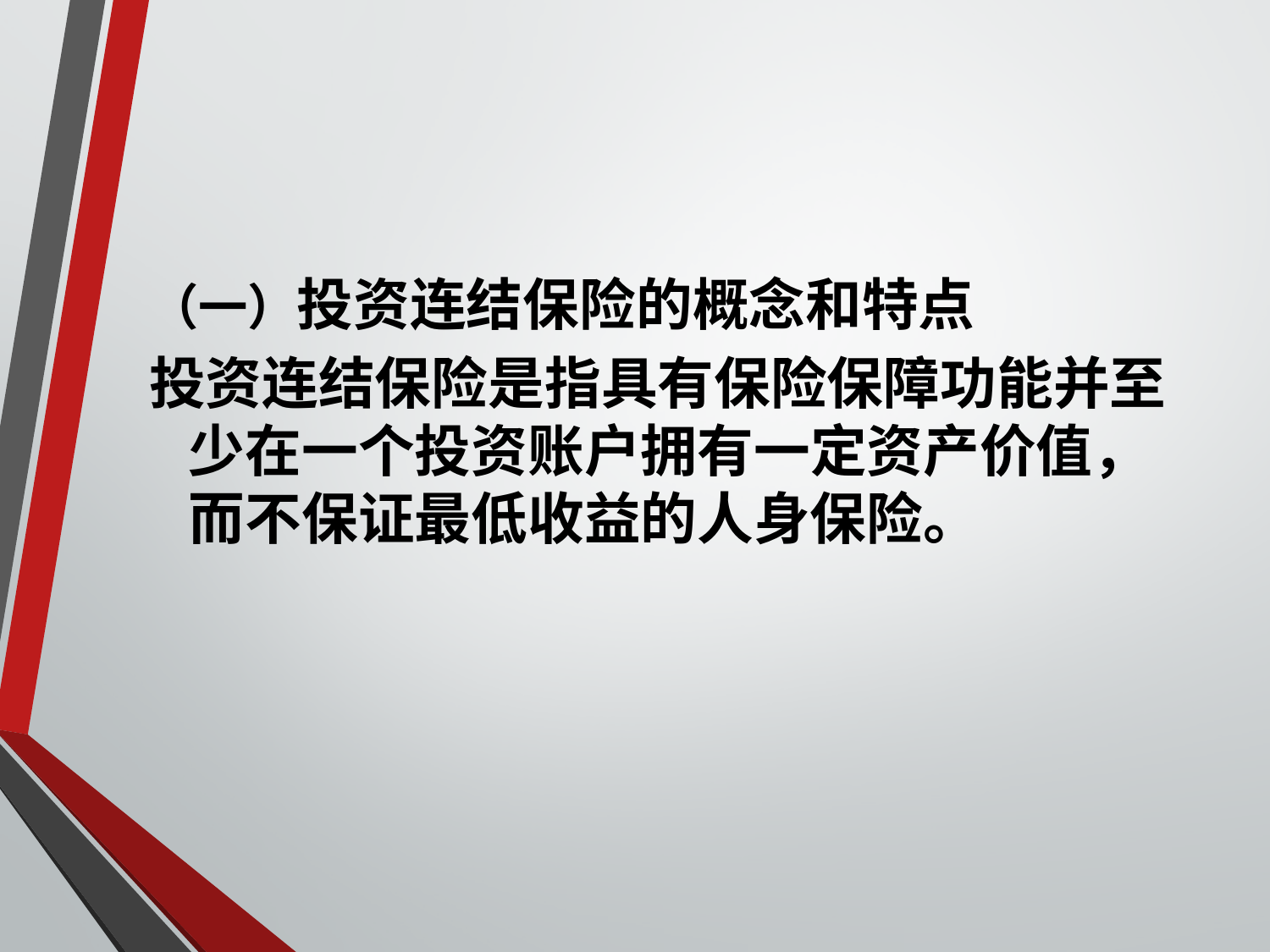

（一）投资连结保险的概念和特点
投资连结保险是指具有保险保障功能并至少在一个投资账户拥有一定资产价值，而不保证最低收益的人身保险。